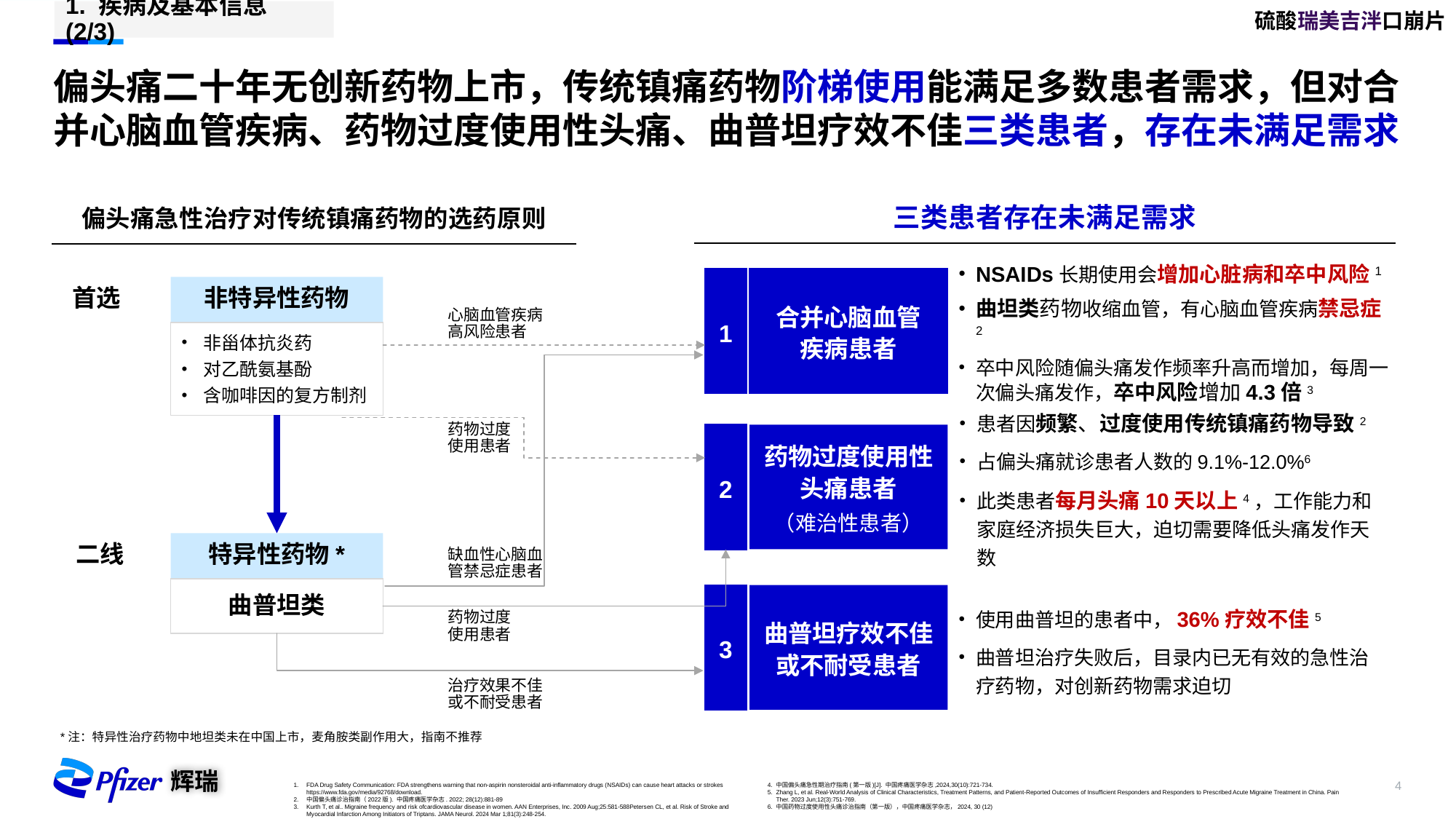

硫酸瑞美吉泮口崩片
1. 疾病及基本信息 (2/3)
# 偏头痛二十年无创新药物上市，传统镇痛药物阶梯使用能满足多数患者需求，但对合并心脑血管疾病、药物过度使用性头痛、曲普坦疗效不佳三类患者，存在未满足需求

三类患者存在未满足需求
偏头痛急性治疗对传统镇痛药物的选药原则
1
合并心脑血管
疾病患者
NSAIDs长期使用会增加心脏病和卒中风险1
曲坦类药物收缩血管，有心脑血管疾病禁忌症2
卒中风险随偏头痛发作频率升高而增加，每周一次偏头痛发作，卒中风险增加4.3倍3
首选
非特异性药物
心脑血管疾病高风险患者
非甾体抗炎药
对乙酰氨基酚
含咖啡因的复方制剂
药物过度使用患者
2
药物过度使用性头痛患者
（难治性患者）
患者因频繁、过度使用传统镇痛药物导致2
占偏头痛就诊患者人数的9.1%-12.0%6
此类患者每月头痛10天以上4，工作能力和家庭经济损失巨大，迫切需要降低头痛发作天数
二线
特异性药物*
缺血性心脑血管禁忌症患者
曲普坦类
3
曲普坦疗效不佳或不耐受患者
使用曲普坦的患者中，36%疗效不佳5
曲普坦治疗失败后，目录内已无有效的急性治疗药物，对创新药物需求迫切
药物过度使用患者
治疗效果不佳或不耐受患者
*注：特异性治疗药物中地坦类未在中国上市，麦角胺类副作用大，指南不推荐
FDA Drug Safety Communication: FDA strengthens warning that non-aspirin nonsteroidal anti-inflammatory drugs (NSAIDs) can cause heart attacks or strokes https://www.fda.gov/media/92768/download.
中国偏头痛诊治指南（2022版). 中国疼痛医学杂志. 2022; 28(12):881-89
Kurth T, et al.. Migraine frequency and risk ofcardiovascular disease in women. AAN Enterprises, Inc. 2009 Aug;25:581-588Petersen CL, et al. Risk of Stroke and Myocardial Infarction Among Initiators of Triptans. JAMA Neurol. 2024 Mar 1;81(3):248-254.
中国偏头痛急性期治疗指南(第一版)[J]. 中国疼痛医学杂志,2024,30(10):721-734.
Zhang L, et al. Real-World Analysis of Clinical Characteristics, Treatment Patterns, and Patient-Reported Outcomes of Insufficient Responders and Responders to Prescribed Acute Migraine Treatment in China. Pain Ther. 2023 Jun;12(3):751-769.
中国药物过度使用性头痛诊治指南（第一版），中国疼痛医学杂志，2024, 30 (12)